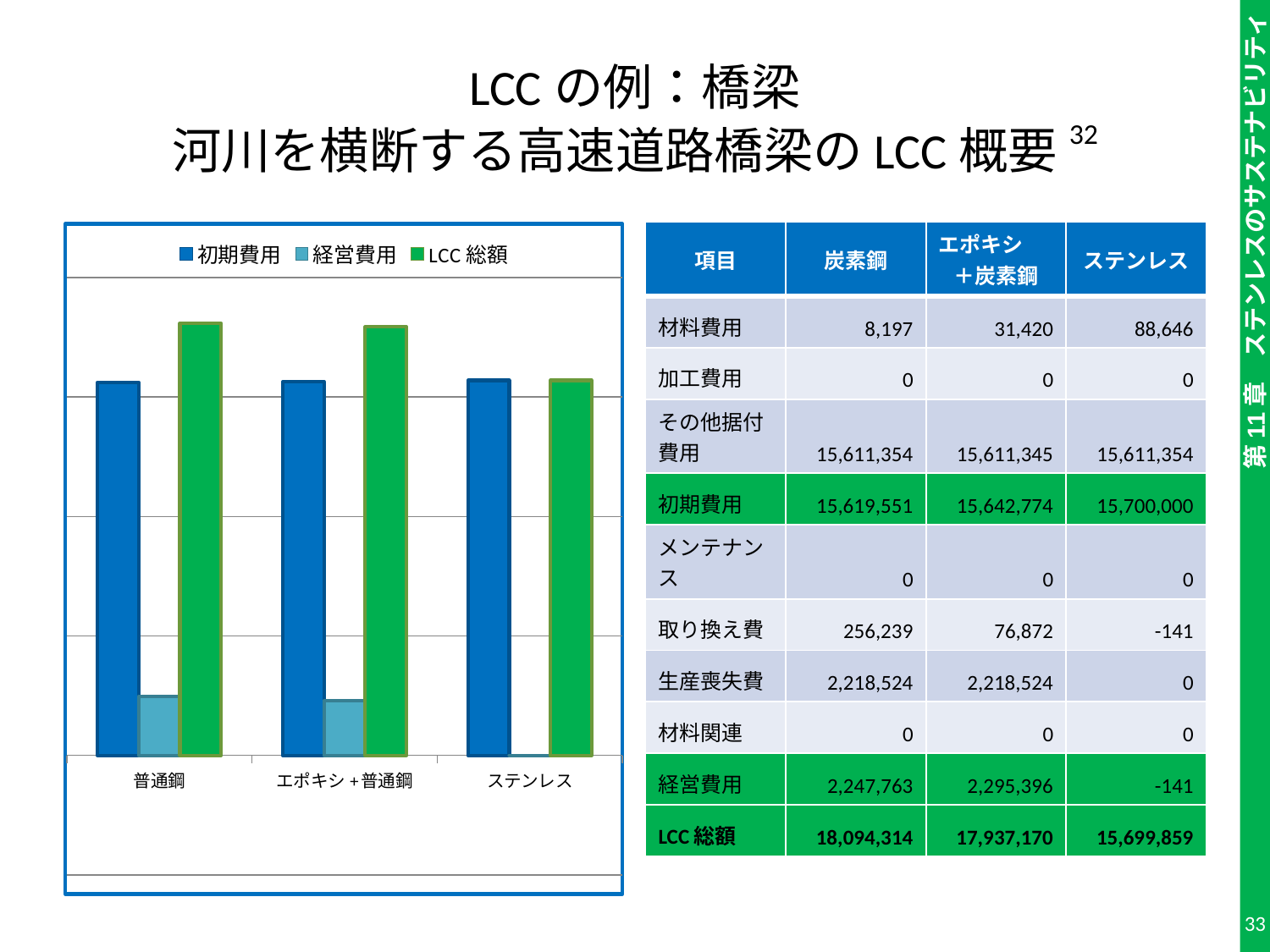

# LCCの例：橋梁 河川を横断する高速道路橋梁のLCC概要32

### Chart

| Category | 初期費用 | 経営費用 | LCC総額 |
|---|---|---|---|
| 普通鋼 | 15619551.0 | 2474763.0 | 18094314.0 |
| エポキシ+普通鋼 | 15642774.0 | 2295396.0 | 17938170.0 |
| ステンレス | 15700000.0 | -141.0 | 15699859.0 |
| 項目 | 炭素鋼 | エポキシ ＋炭素鋼 | ステンレス |
| --- | --- | --- | --- |
| 材料費用 | 8,197 | 31,420 | 88,646 |
| 加工費用 | 0 | 0 | 0 |
| その他据付費用 | 15,611,354 | 15,611,345 | 15,611,354 |
| 初期費用 | 15,619,551 | 15,642,774 | 15,700,000 |
| メンテナンス | 0 | 0 | 0 |
| 取り換え費 | 256,239 | 76,872 | -141 |
| 生産喪失費 | 2,218,524 | 2,218,524 | 0 |
| 材料関連 | 0 | 0 | 0 |
| 経営費用 | 2,247,763 | 2,295,396 | -141 |
| LCC総額 | 18,094,314 | 17,937,170 | 15,699,859 |
33